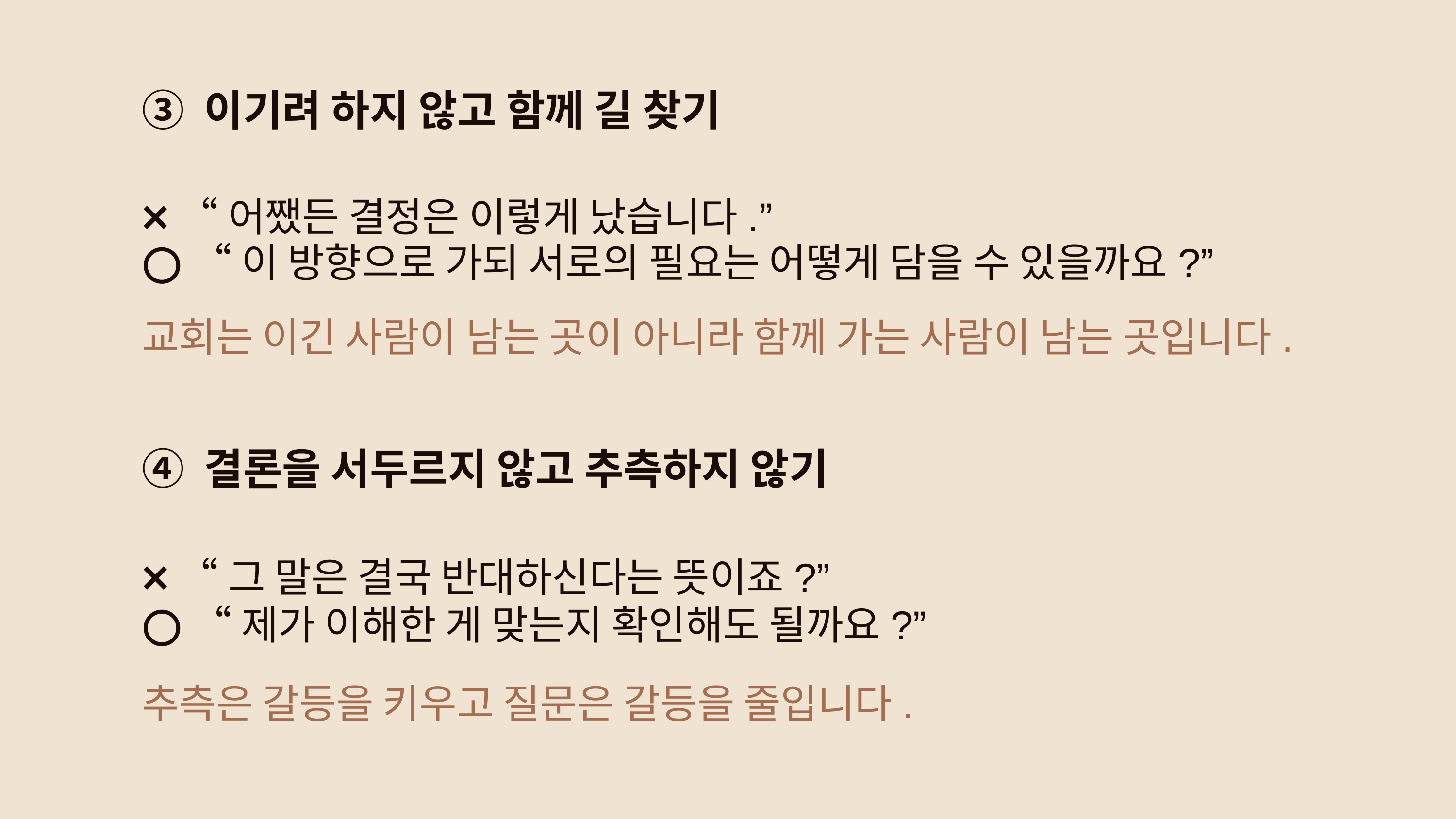

③ 이기려 하지 않고 함께 길 찾기

❌ “어쨌든 결정은 이렇게 났습니다.”
⭕ “이 방향으로 가되 서로의 필요는 어떻게 담을 수 있을까요?”
교회는 이긴 사람이 남는 곳이 아니라 함께 가는 사람이 남는 곳입니다.

④ 결론을 서두르지 않고 추측하지 않기

❌ “그 말은 결국 반대하신다는 뜻이죠?”
⭕ “제가 이해한 게 맞는지 확인해도 될까요?”
추측은 갈등을 키우고 질문은 갈등을 줄입니다.